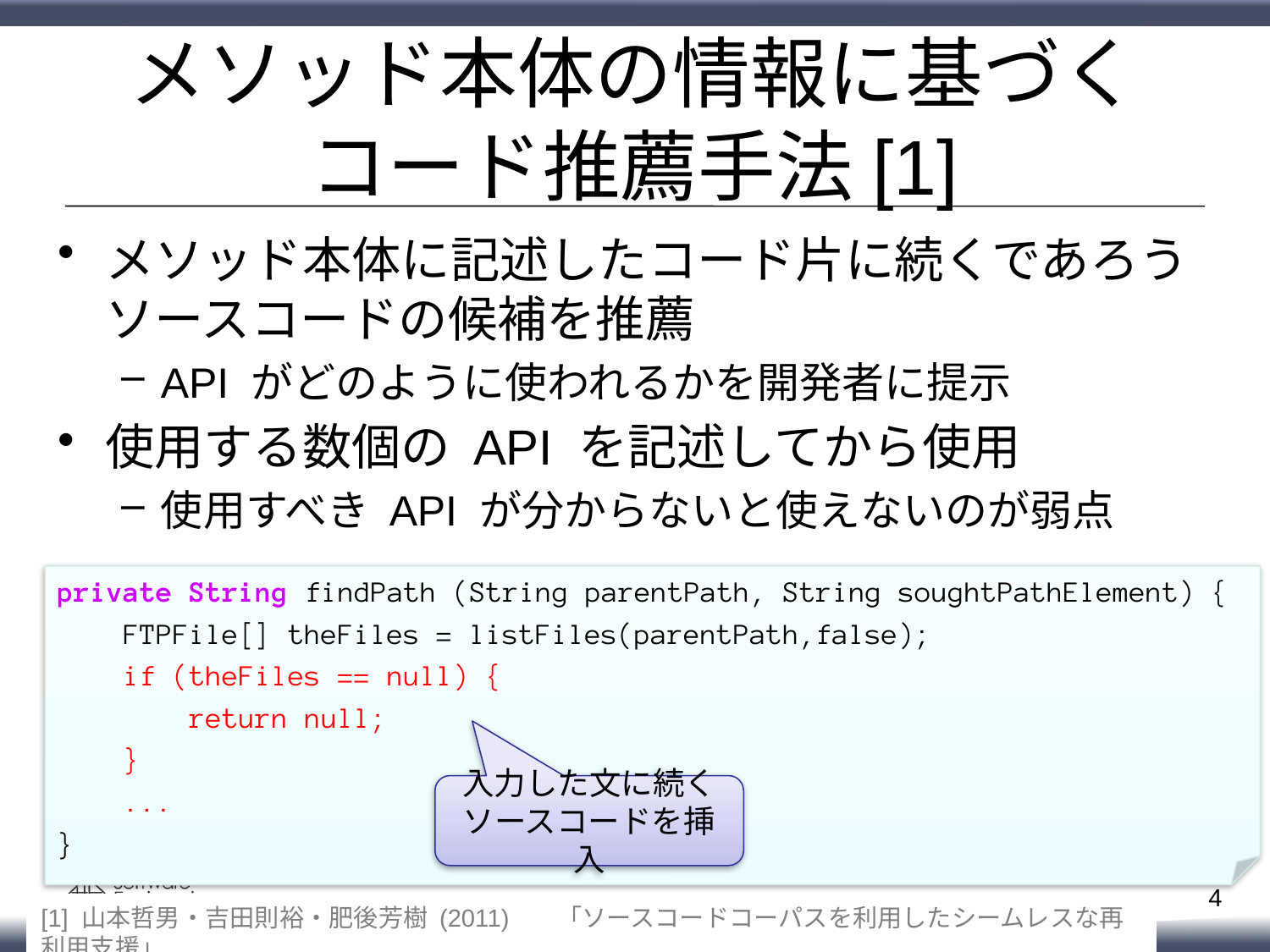

# メソッド本体の情報に基づく コード推薦手法[1]
メソッド本体に記述したコード片に続くであろう
ソースコードの候補を推薦
API がどのように使われるかを開発者に提示
使用する数個の API を記述してから使用
使用すべき API が分からないと使えないのが弱点
private String findPath (String parentPath, String soughtPathElement) {
    FTPFile[] theFiles = listFiles(parentPath,false);
    if (theFiles == null) {
        return null;
    }
    ...
}
入力した文に続く
ソースコードを挿入
4
[1] 山本哲男・吉田則裕・肥後芳樹 (2011)      「ソースコードコーパスを利用したシームレスな再利用支援」